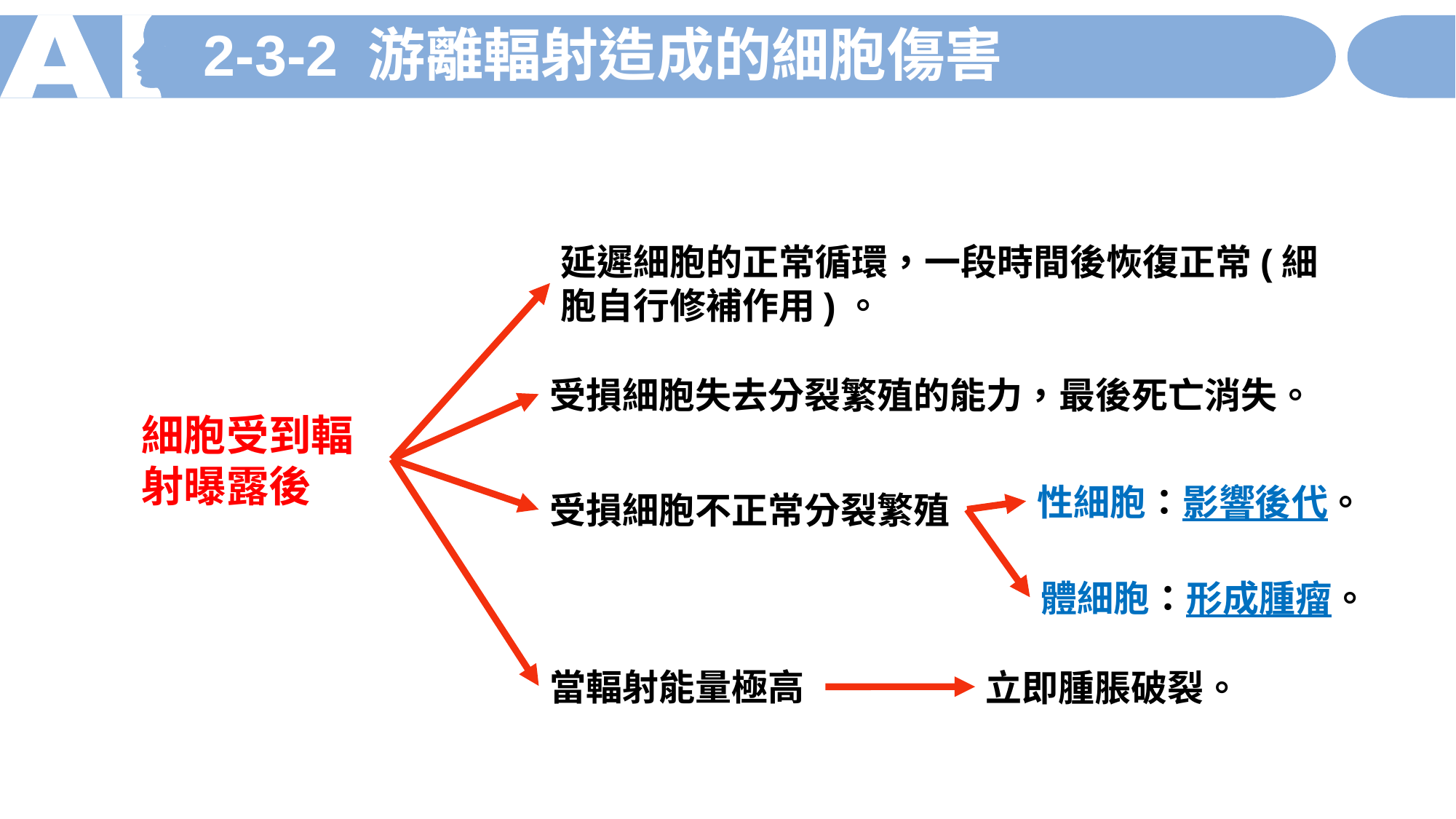

2-3-2 游離輻射造成的細胞傷害
延遲細胞的正常循環，一段時間後恢復正常(細胞自行修補作用)。
受損細胞失去分裂繁殖的能力，最後死亡消失。
細胞受到輻射曝露後
性細胞：影響後代。
受損細胞不正常分裂繁殖
體細胞：形成腫瘤。
當輻射能量極高
立即腫脹破裂。